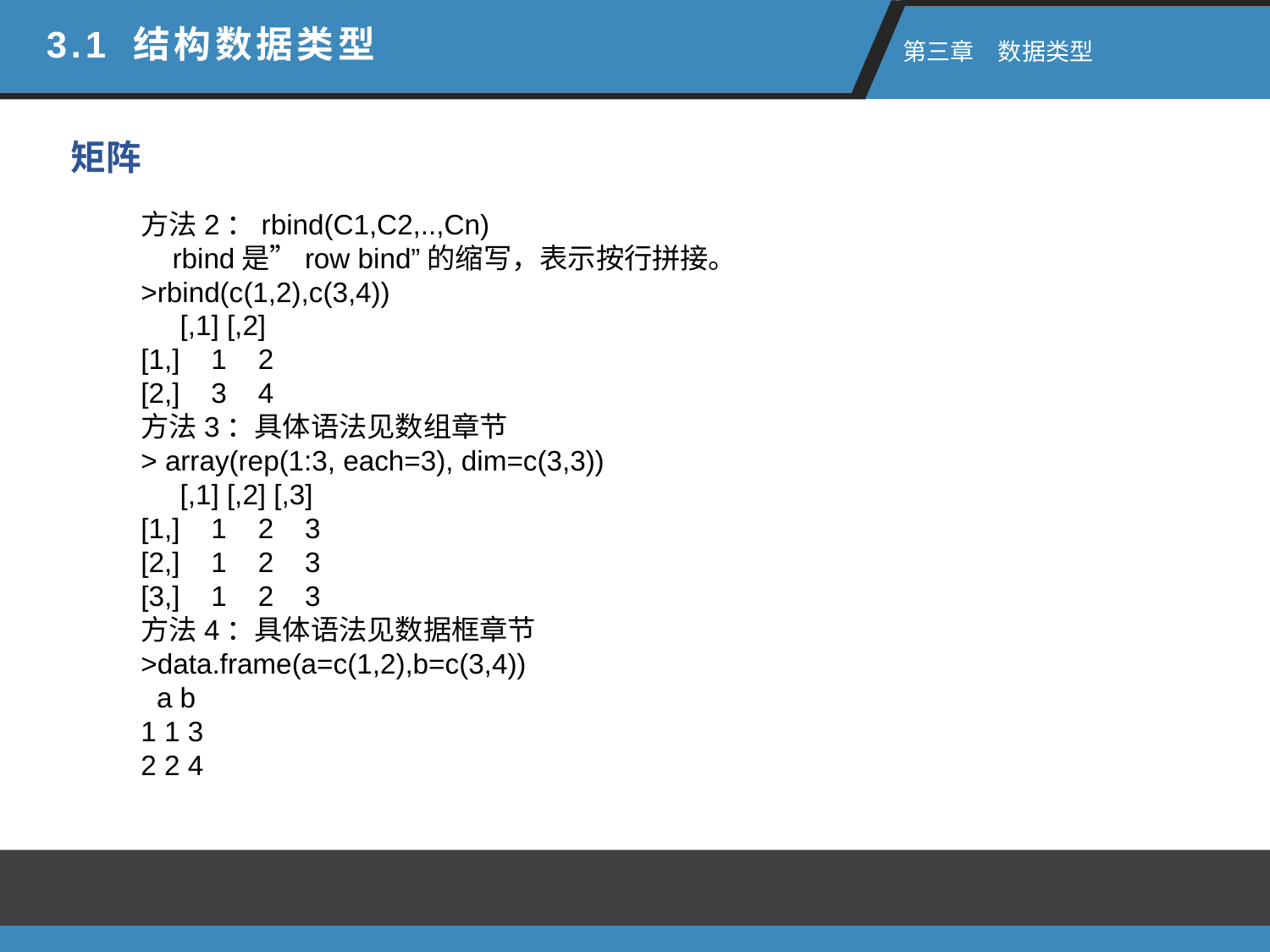

3.1 结构数据类型
  第三章　数据类型
矩阵
方法2：rbind(C1,C2,..,Cn)
    rbind是”row bind”的缩写，表示按行拼接。
>rbind(c(1,2),c(3,4))
     [,1] [,2]
[1,]    1    2
[2,]    3    4
方法3：具体语法见数组章节
> array(rep(1:3, each=3), dim=c(3,3))
     [,1] [,2] [,3]
[1,]    1    2    3
[2,]    1    2    3
[3,]    1    2    3
方法4：具体语法见数据框章节
>data.frame(a=c(1,2),b=c(3,4))
  a b
1 1 3
2 2 4